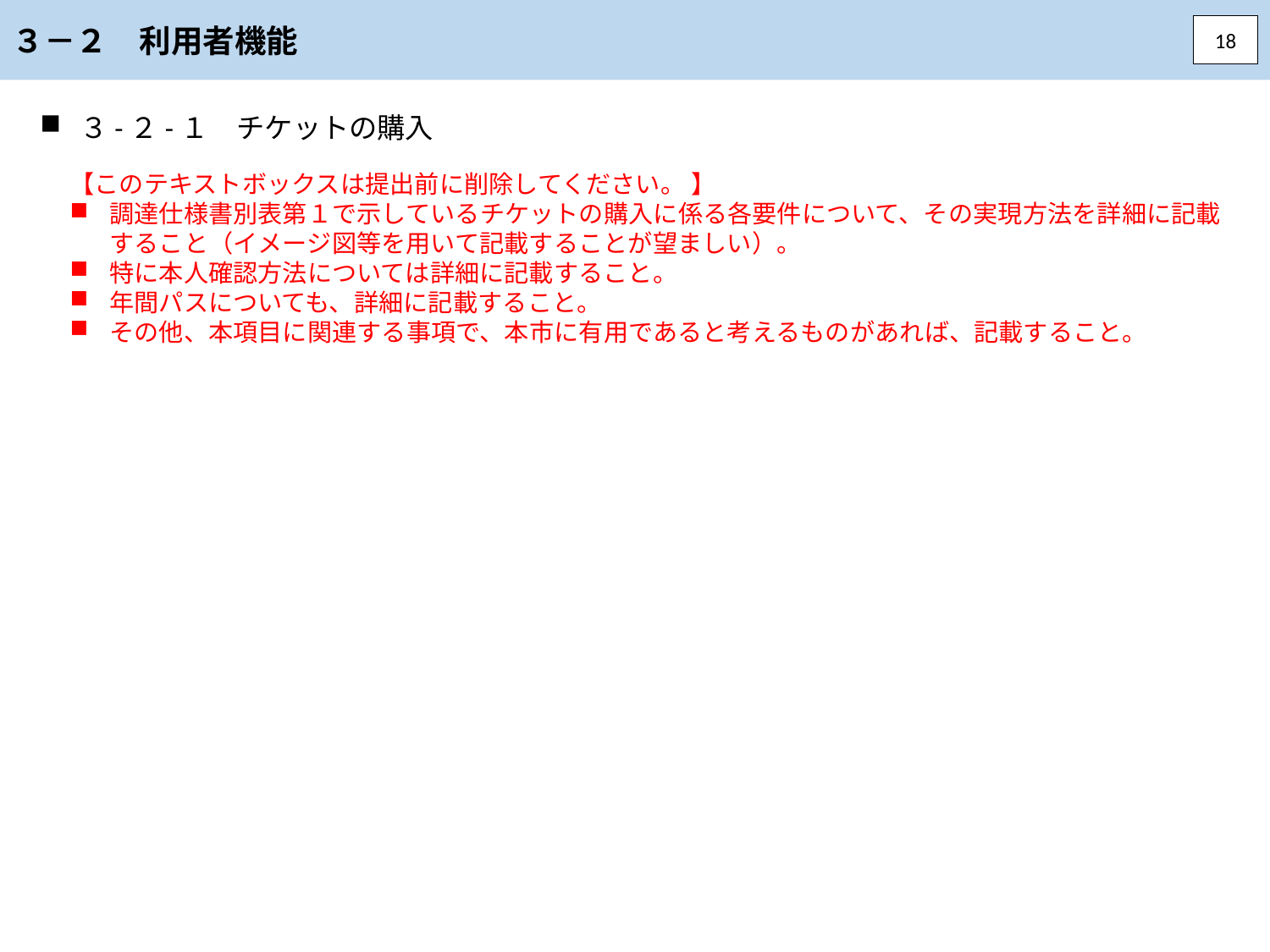

３－２　利用者機能
18
３-２-１　チケットの購入
【このテキストボックスは提出前に削除してください。 】
調達仕様書別表第１で示しているチケットの購入に係る各要件について、その実現方法を詳細に記載すること（イメージ図等を用いて記載することが望ましい）。
特に本人確認方法については詳細に記載すること。
年間パスについても、詳細に記載すること。
その他、本項目に関連する事項で、本市に有用であると考えるものがあれば、記載すること。